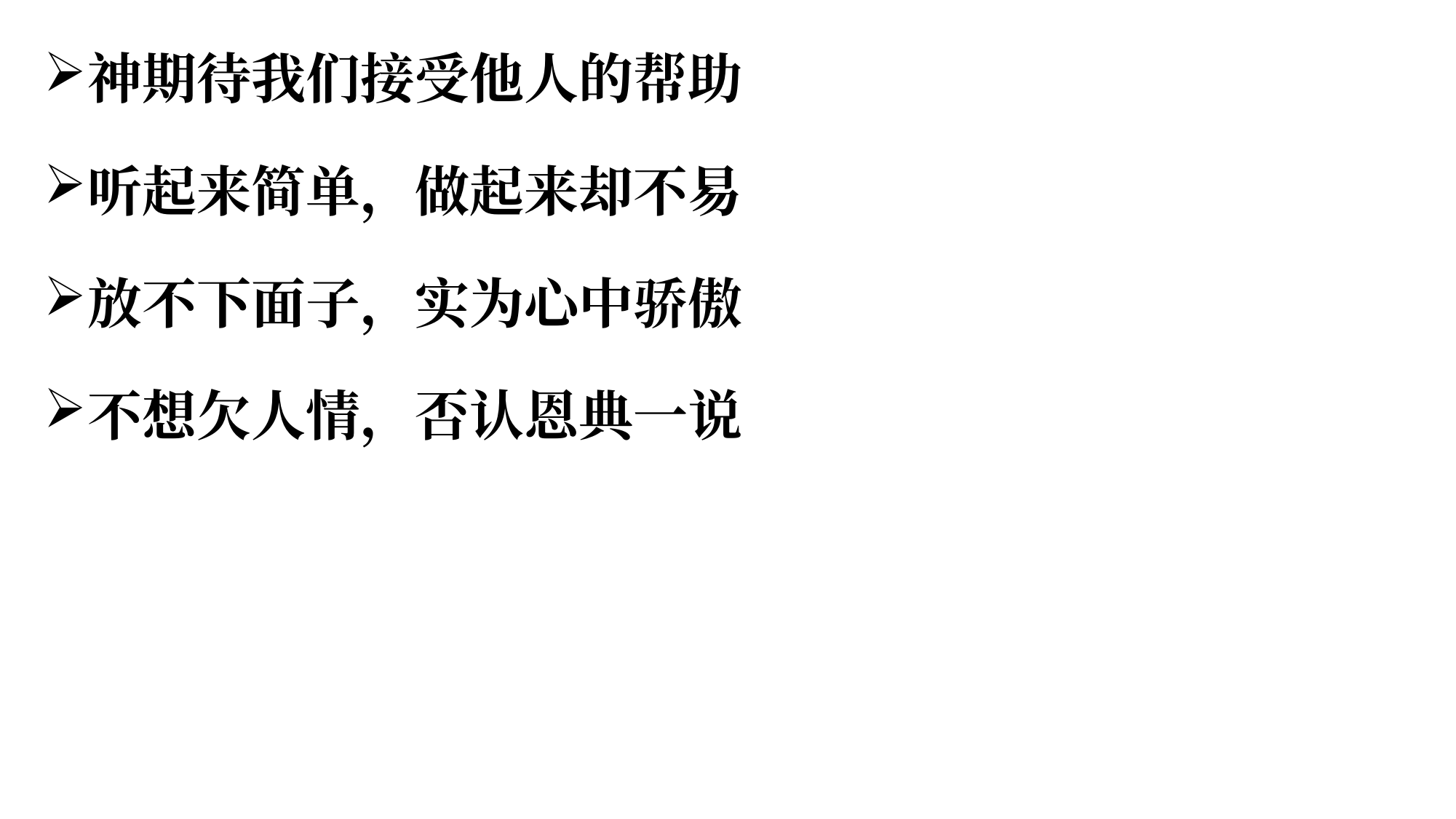

神期待我们接受他人的帮助

听起来简单，做起来却不易

放不下面子，实为心中骄傲

不想欠人情，否认恩典一说